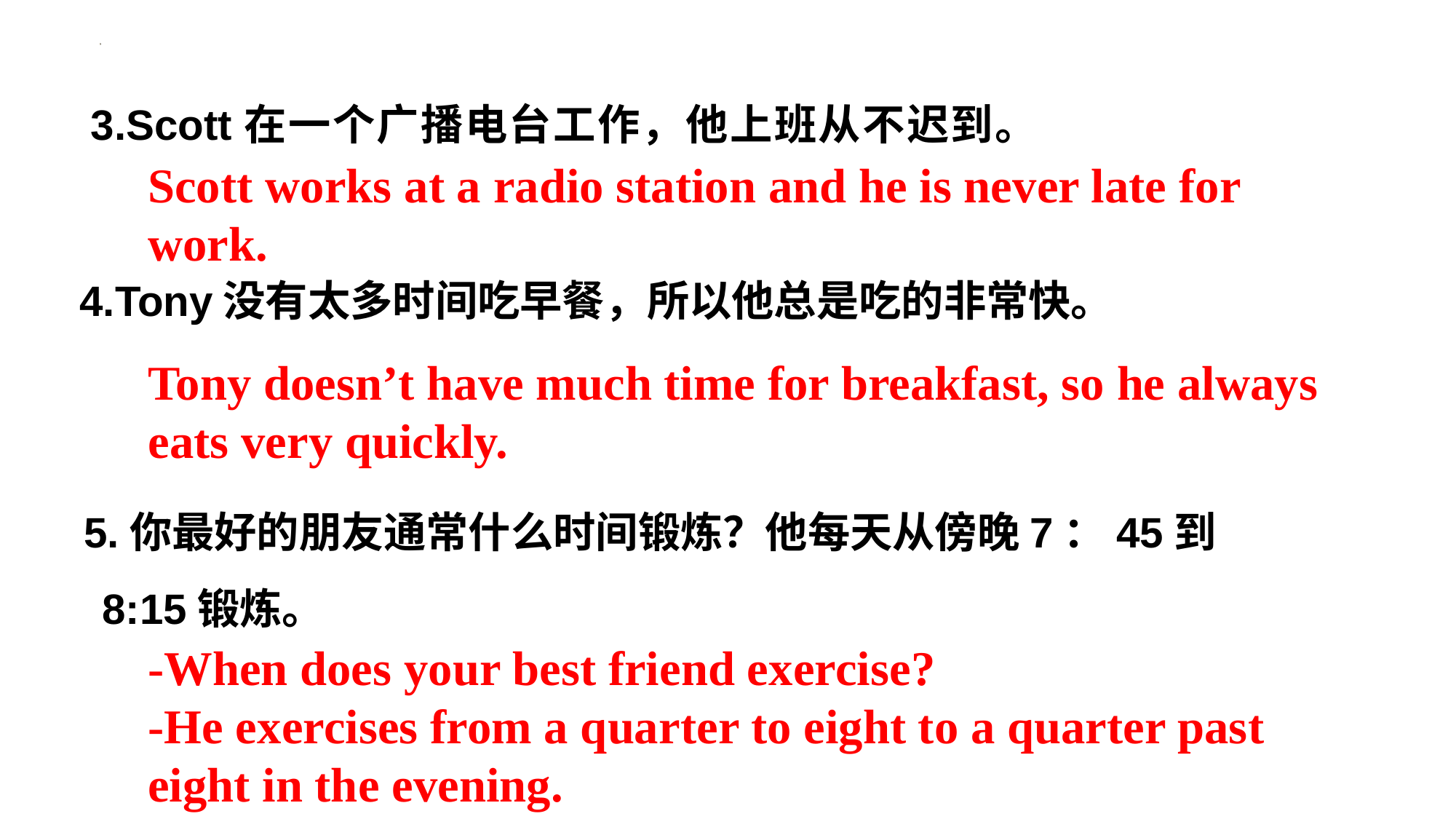

3.Scott在一个广播电台工作，他上班从不迟到。
Scott works at a radio station and he is never late for work.
4.Tony没有太多时间吃早餐，所以他总是吃的非常快。
Tony doesn’t have much time for breakfast, so he always eats very quickly.
5.你最好的朋友通常什么时间锻炼？他每天从傍晚7：45到8:15锻炼。
-When does your best friend exercise?
-He exercises from a quarter to eight to a quarter past eight in the evening.